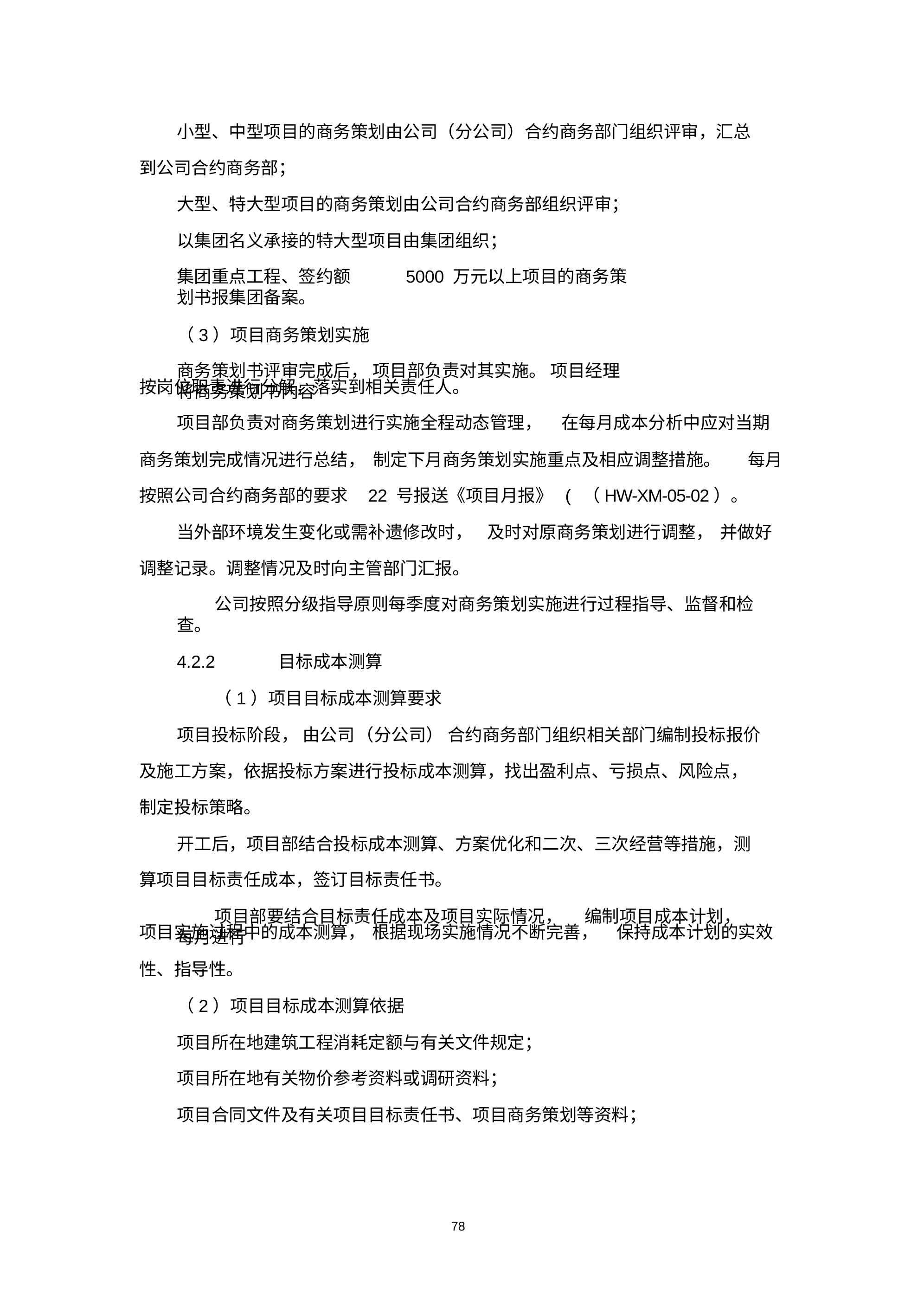

小型、中型项目的商务策划由公司（分公司）合约商务部门组织评审，汇总
到公司合约商务部；
大型、特大型项目的商务策划由公司合约商务部组织评审； 以集团名义承接的特大型项目由集团组织；
集团重点工程、签约额	5000 万元以上项目的商务策划书报集团备案。
（3）项目商务策划实施
商务策划书评审完成后， 项目部负责对其实施。 项目经理将商务策划书内容
按岗位职责进行分解，落实到相关责任人。
项目部负责对商务策划进行实施全程动态管理，
在每月成本分析中应对当期
商务策划完成情况进行总结， 制定下月商务策划实施重点及相应调整措施。	每月
按照公司合约商务部的要求	22 号报送《项目月报》	( （HW-XM-05-02）。
当外部环境发生变化或需补遗修改时，	及时对原商务策划进行调整， 并做好 调整记录。调整情况及时向主管部门汇报。
公司按照分级指导原则每季度对商务策划实施进行过程指导、监督和检查。
4.2.2	目标成本测算
（1）项目目标成本测算要求
项目投标阶段， 由公司（分公司） 合约商务部门组织相关部门编制投标报价 及施工方案，依据投标方案进行投标成本测算，找出盈利点、亏损点、风险点，  制定投标策略。
开工后，项目部结合投标成本测算、方案优化和二次、三次经营等措施，测 算项目目标责任成本，签订目标责任书。
项目部要结合目标责任成本及项目实际情况，	编制项目成本计划， 每月进行
项目实施过程中的成本测算， 根据现场实施情况不断完善，
性、指导性。
（2）项目目标成本测算依据
项目所在地建筑工程消耗定额与有关文件规定； 项目所在地有关物价参考资料或调研资料；
保持成本计划的实效
项目合同文件及有关项目目标责任书、项目商务策划等资料；
78